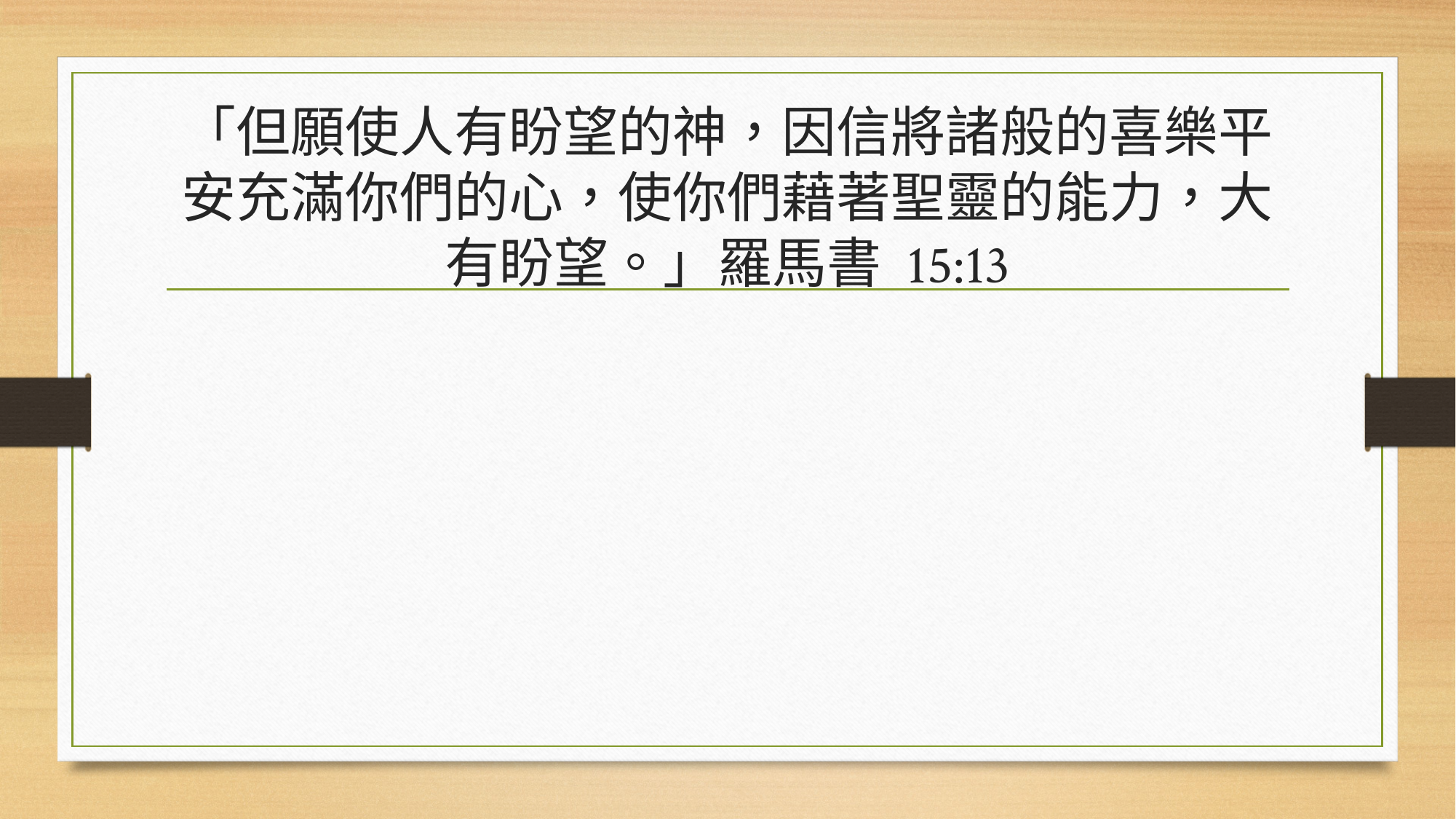

# 「但願使人有盼望的神，因信將諸般的喜樂平安充滿你們的心，使你們藉著聖靈的能力，大有盼望。」羅馬書 15:13